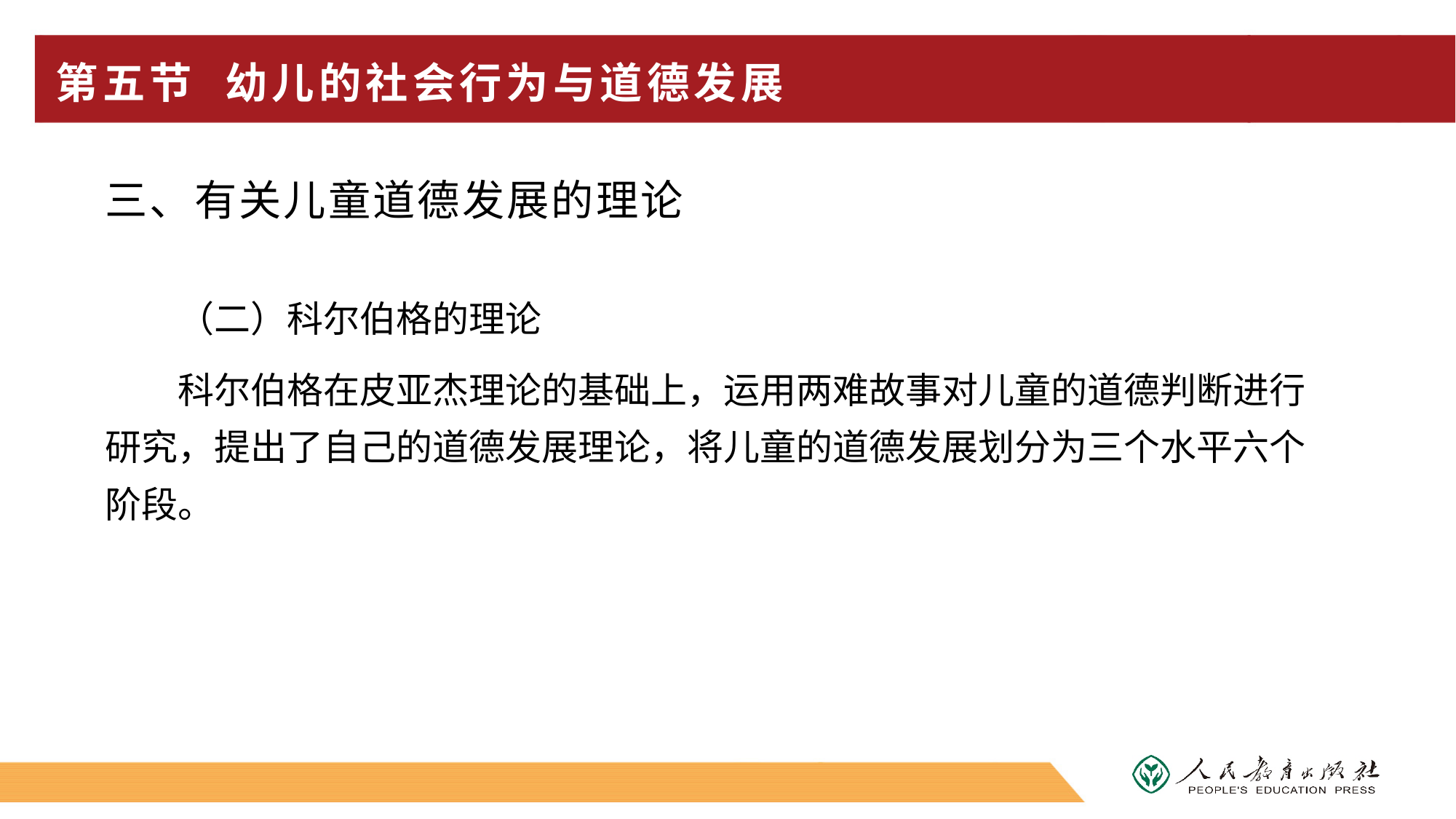

# 第五节  幼儿的社会行为与道德发展
三、有关儿童道德发展的理论
（二）科尔伯格的理论
科尔伯格在皮亚杰理论的基础上，运用两难故事对儿童的道德判断进行研究，提出了自己的道德发展理论，将儿童的道德发展划分为三个水平六个阶段。